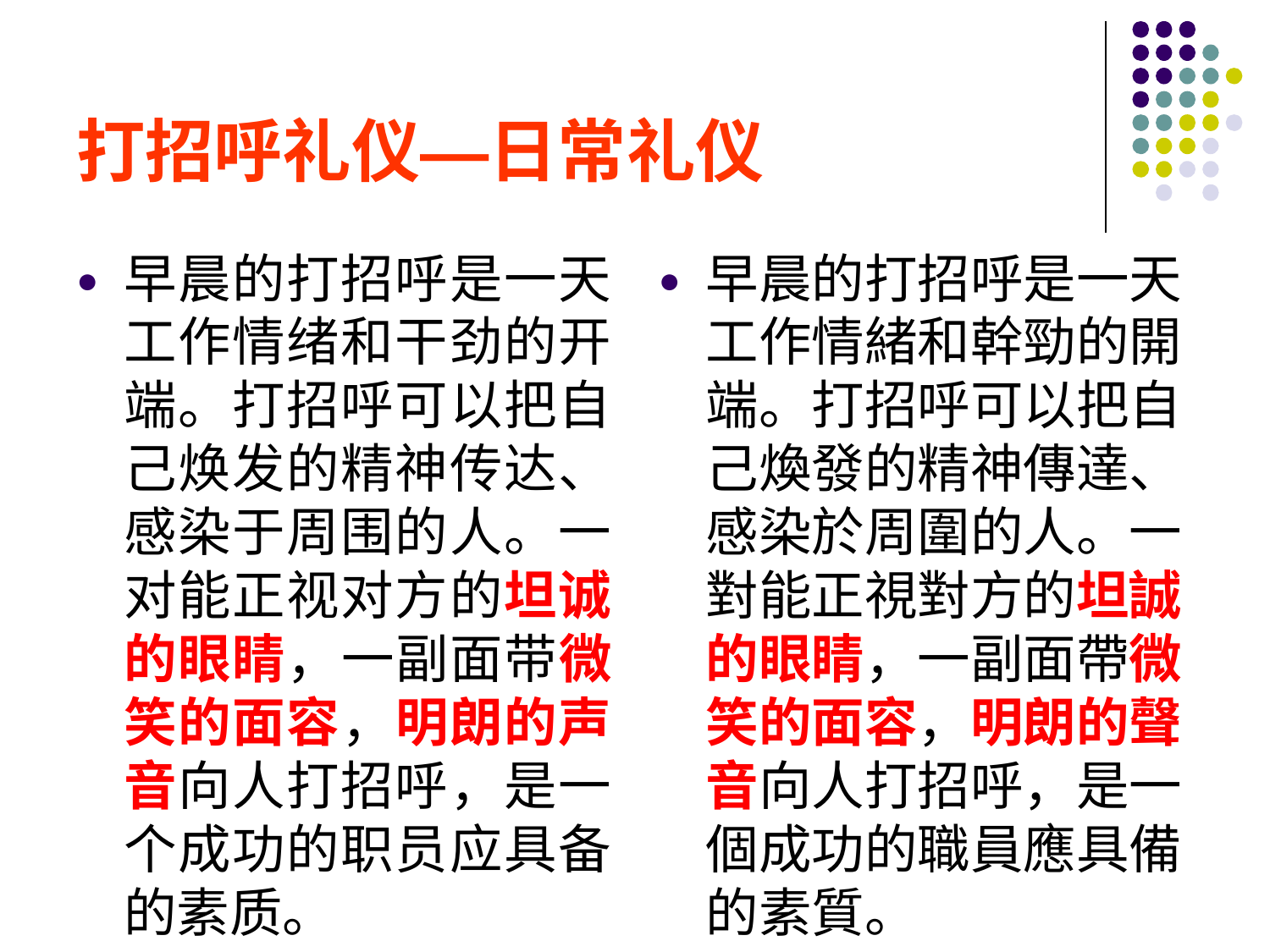

# 打招呼礼仪—日常礼仪
早晨的打招呼是一天工作情绪和干劲的开端。打招呼可以把自己焕发的精神传达、感染于周围的人。一对能正视对方的坦诚的眼睛，一副面带微笑的面容，明朗的声音向人打招呼，是一个成功的职员应具备的素质。

早晨的打招呼是一天工作情緒和幹勁的開端。打招呼可以把自己煥發的精神傳達、感染於周圍的人。一對能正視對方的坦誠的眼睛，一副面帶微笑的面容，明朗的聲音向人打招呼，是一個成功的職員應具備的素質。